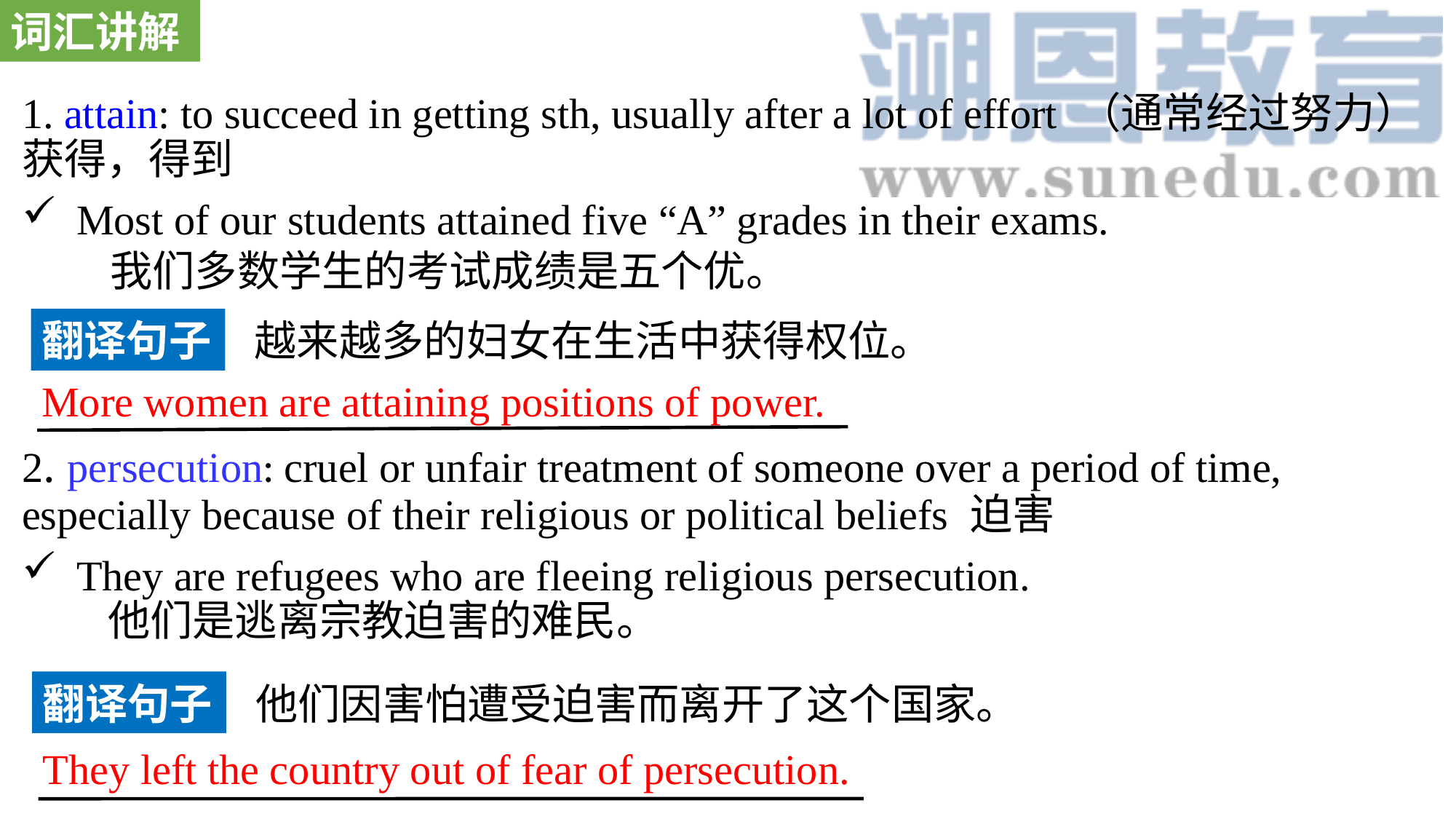

词汇讲解
1. attain: to succeed in getting sth, usually after a lot of effort （通常经过努力）获得，得到
Most of our students attained five “A” grades in their exams.                                  我们多数学生的考试成绩是五个优。

2. persecution: cruel or unfair treatment of someone over a period of time, especially because of their religious or political beliefs 迫害
They are refugees who are fleeing religious persecution.                                          他们是逃离宗教迫害的难民。
翻译句子
越来越多的妇女在生活中获得权位。
More women are attaining positions of power.
翻译句子
他们因害怕遭受迫害而离开了这个国家。
They left the country out of fear of persecution.